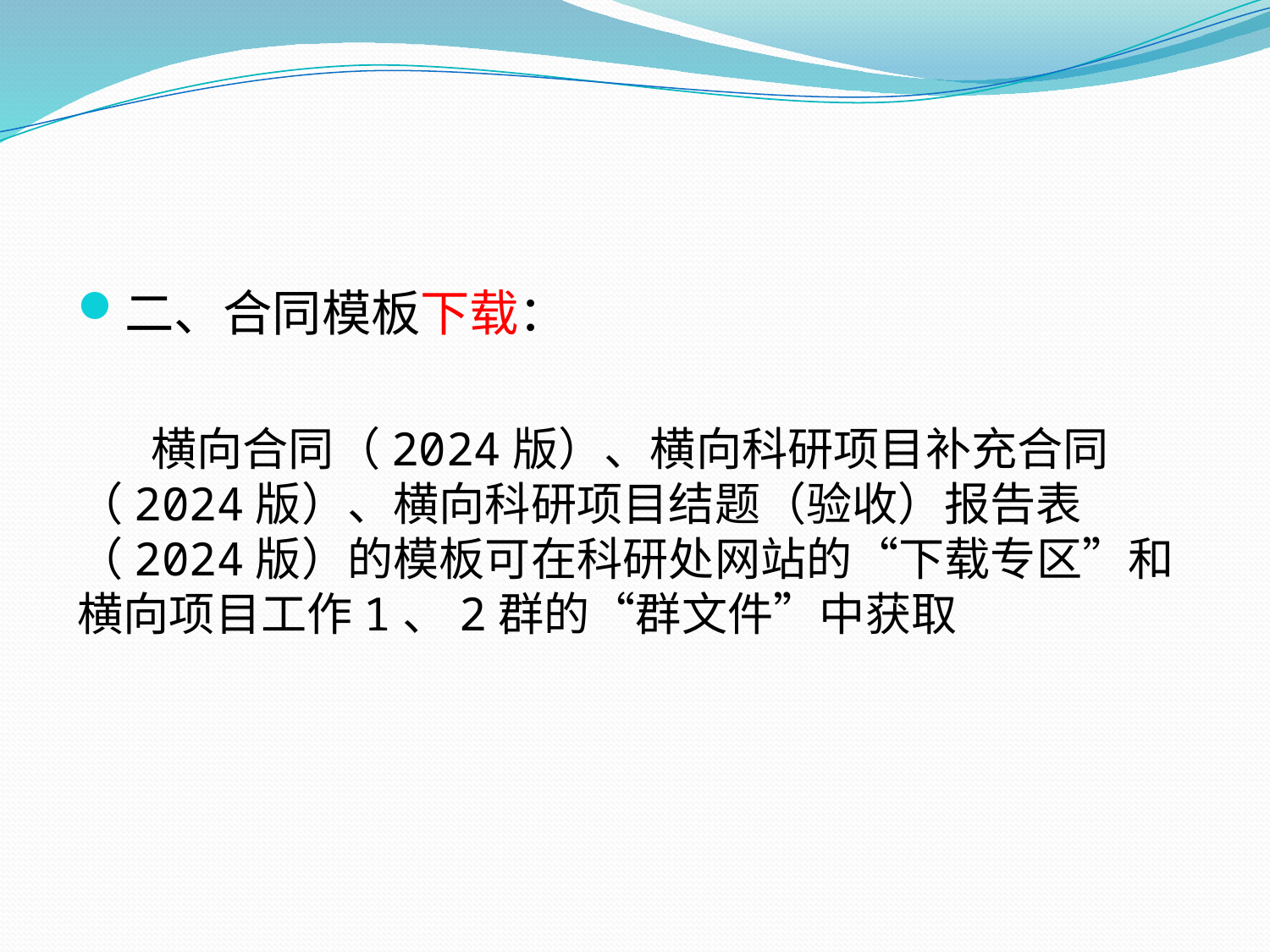

二、合同模板下载：

      横向合同（2024版）、横向科研项目补充合同（2024版）、横向科研项目结题（验收）报告表（2024版）的模板可在科研处网站的“下载专区”和横向项目工作1、2群的“群文件”中获取